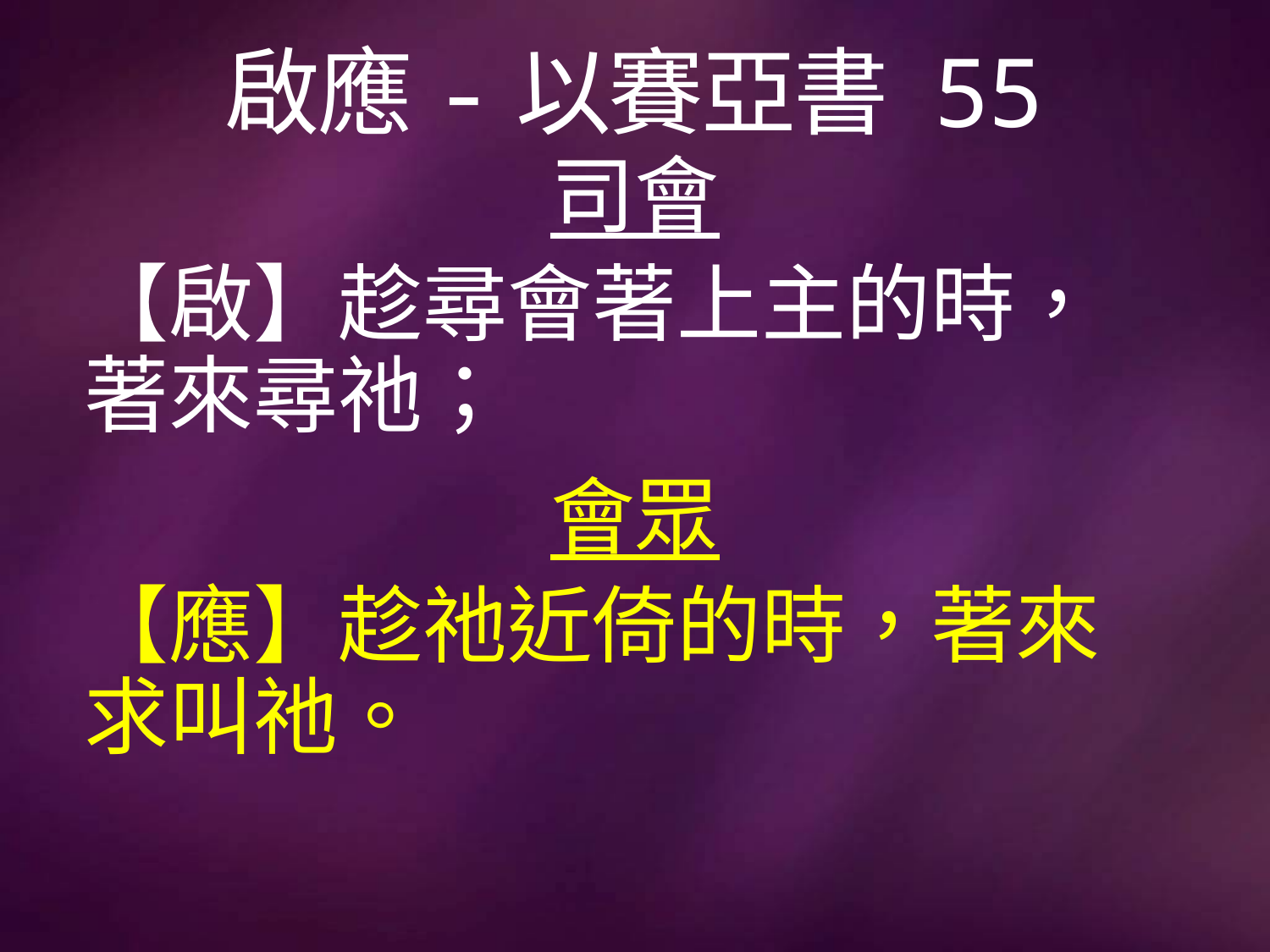

# 啟應-以賽亞書 55
司會
【啟】趁尋會著上主的時，著來尋祂；

會眾
【應】趁祂近倚的時，著來求叫祂。